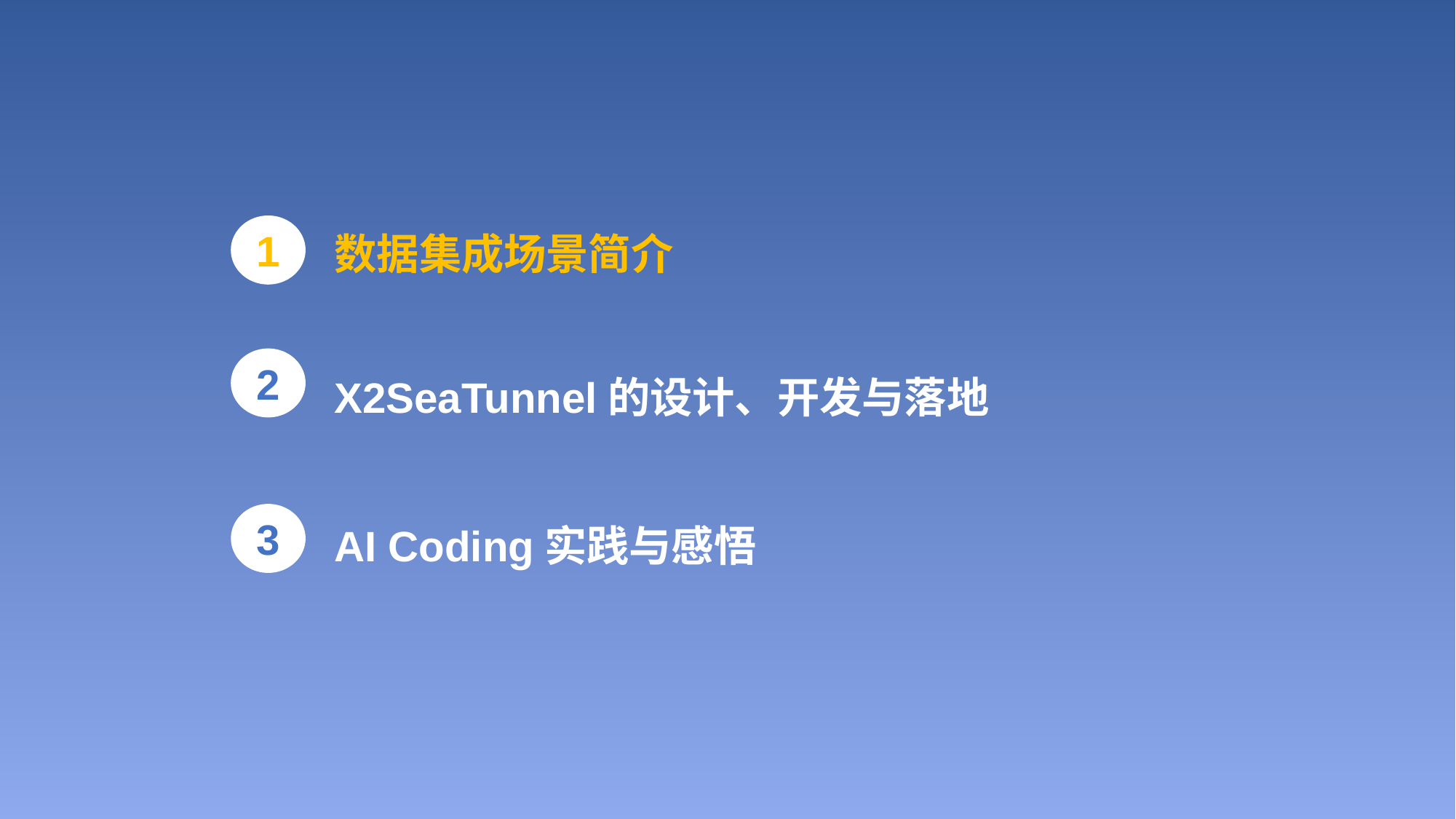

数据集成场景简介
1
X2SeaTunnel的设计、开发与落地
2
AI Coding实践与感悟
3